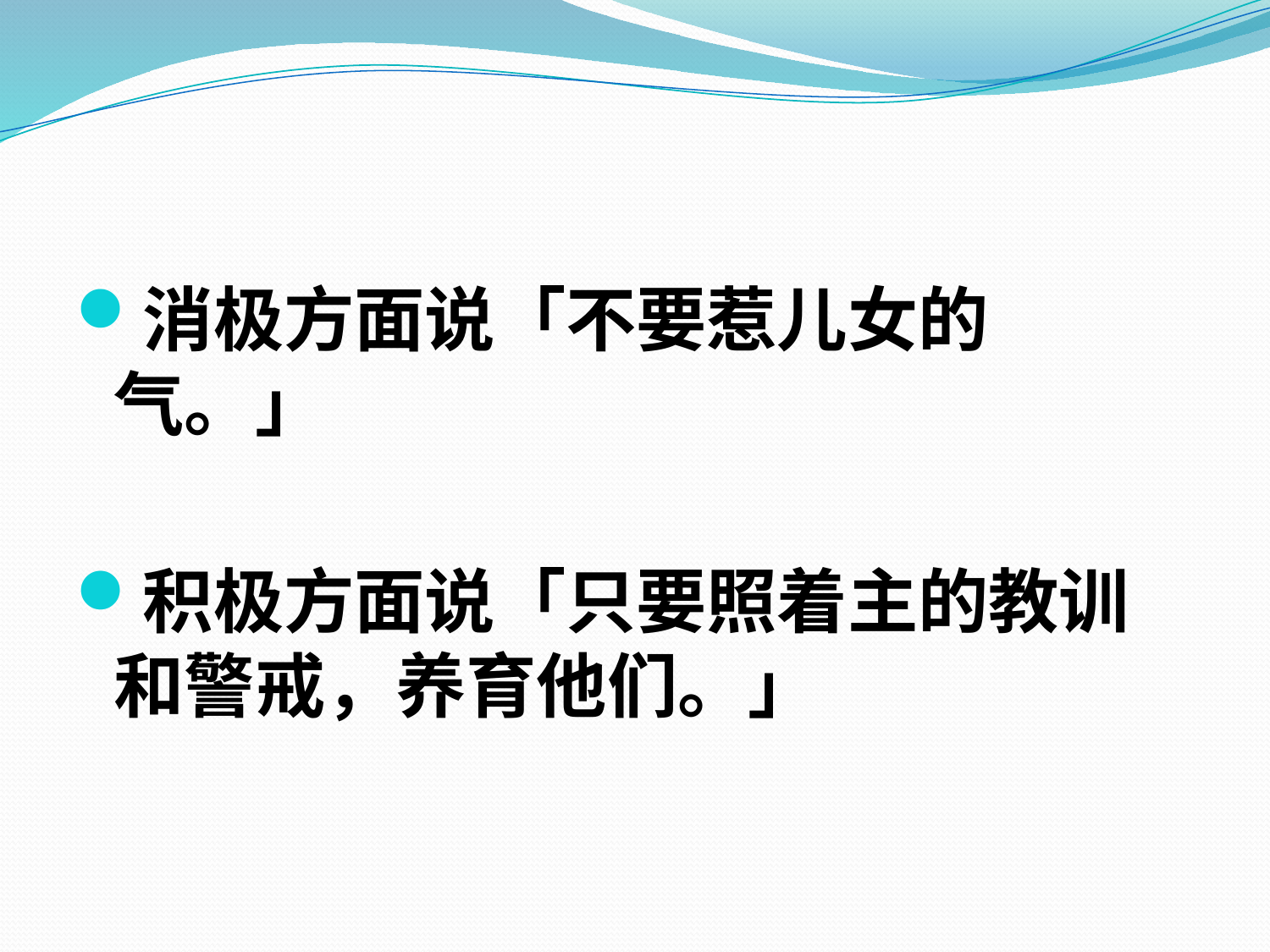

#
消极方面说「不要惹儿女的气。」

积极方面说「只要照着主的教训和警戒，养育他们。」